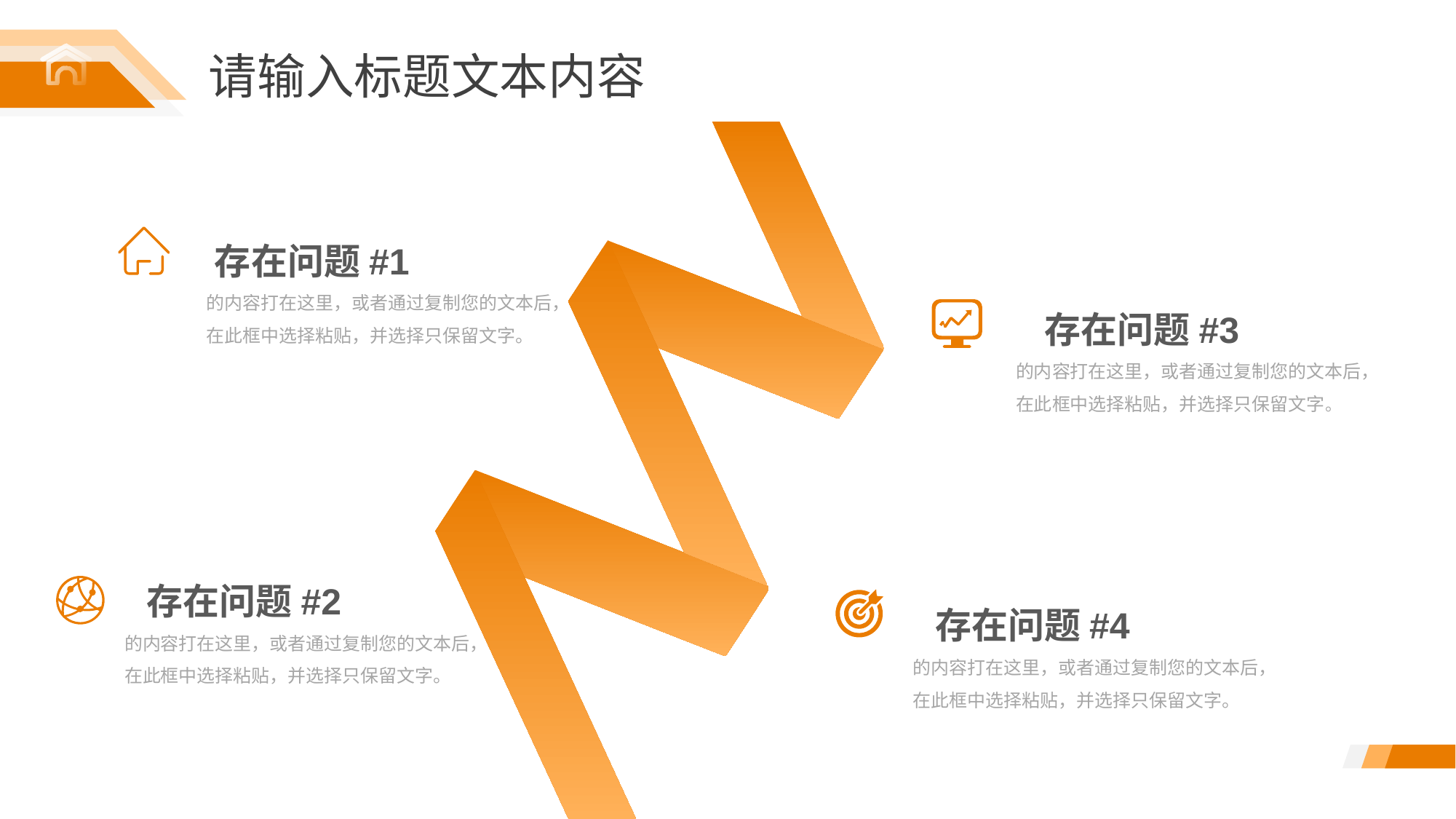

存在问题#1
的内容打在这里，或者通过复制您的文本后，在此框中选择粘贴，并选择只保留文字。

存在问题#3
的内容打在这里，或者通过复制您的文本后，在此框中选择粘贴，并选择只保留文字。
存在问题#2
的内容打在这里，或者通过复制您的文本后，在此框中选择粘贴，并选择只保留文字。

存在问题#4
的内容打在这里，或者通过复制您的文本后，在此框中选择粘贴，并选择只保留文字。